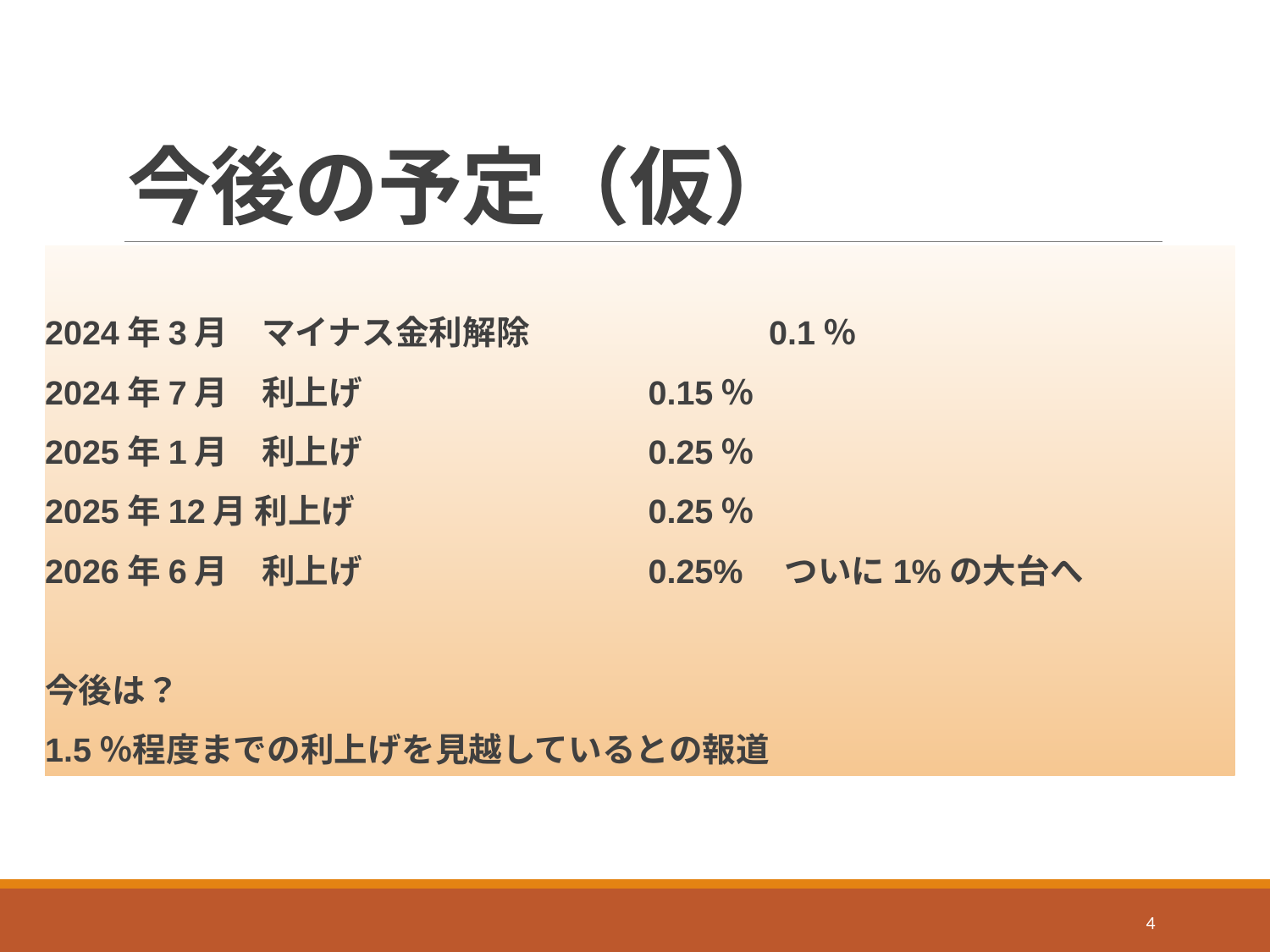

# 今後の予定（仮）

2024年3月　マイナス金利解除		0.1％
2024年7月　利上げ			0.15％
2025年1月　利上げ			0.25％
2025年12月 利上げ			0.25％
2026年6月　利上げ			0.25%　ついに1%の大台へ

今後は？
1.5％程度までの利上げを見越しているとの報道
4